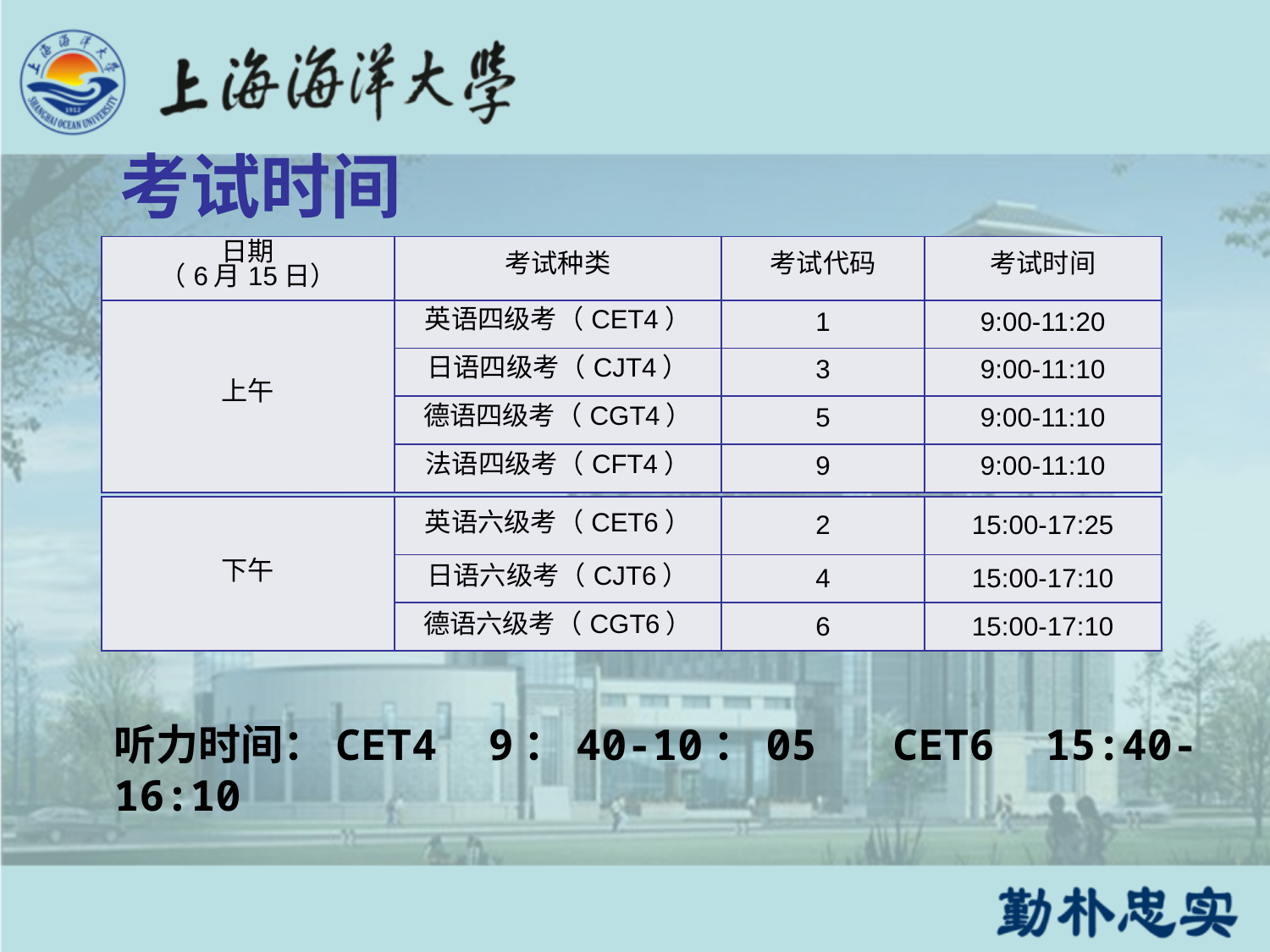

考试时间
| 日期 （6月15日） | 考试种类 | 考试代码 | 考试时间 |
| --- | --- | --- | --- |
| 上午 | 英语四级考（CET4） | 1 | 9:00-11:20 |
|  | 日语四级考（CJT4） | 3 | 9:00-11:10 |
|  | 德语四级考（CGT4） | 5 | 9:00-11:10 |
|  | 法语四级考（CFT4） | 9 | 9:00-11:10 |
| 下午 | 英语六级考（CET6） | 2 | 15:00-17:25 |
| --- | --- | --- | --- |
|  | 日语六级考（CJT6） | 4 | 15:00-17:10 |
|  | 德语六级考（CGT6） | 6 | 15:00-17:10 |
CET4    9：00-11：20

听力时间：CET4  9：40-10：05   CET6  15:40-16:10